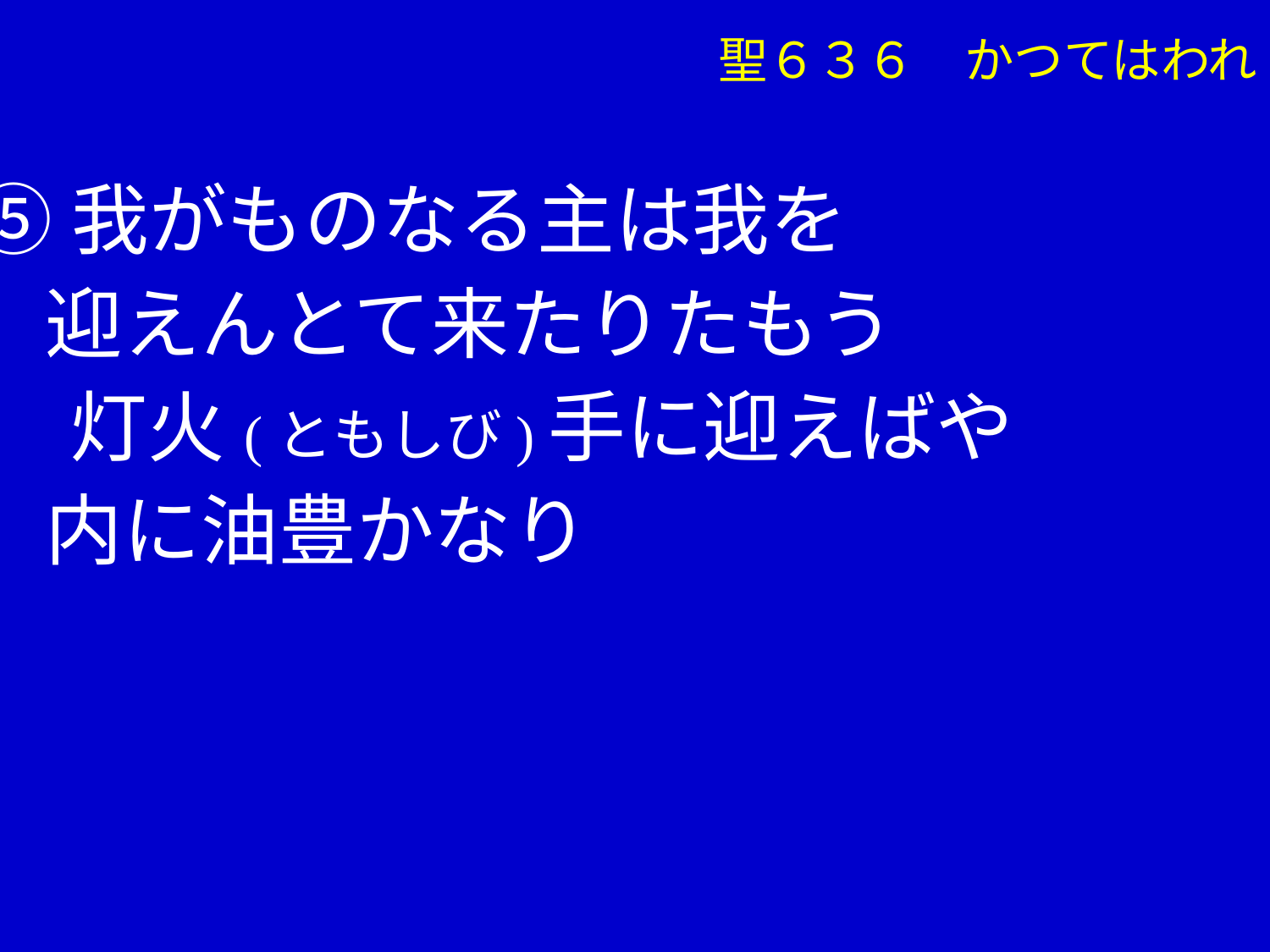

聖６３６　かつてはわれ
⑤我がものなる主は我を
   迎えんとて来たりたもう
　 灯火(ともしび)手に迎えばや
   内に油豊かなり